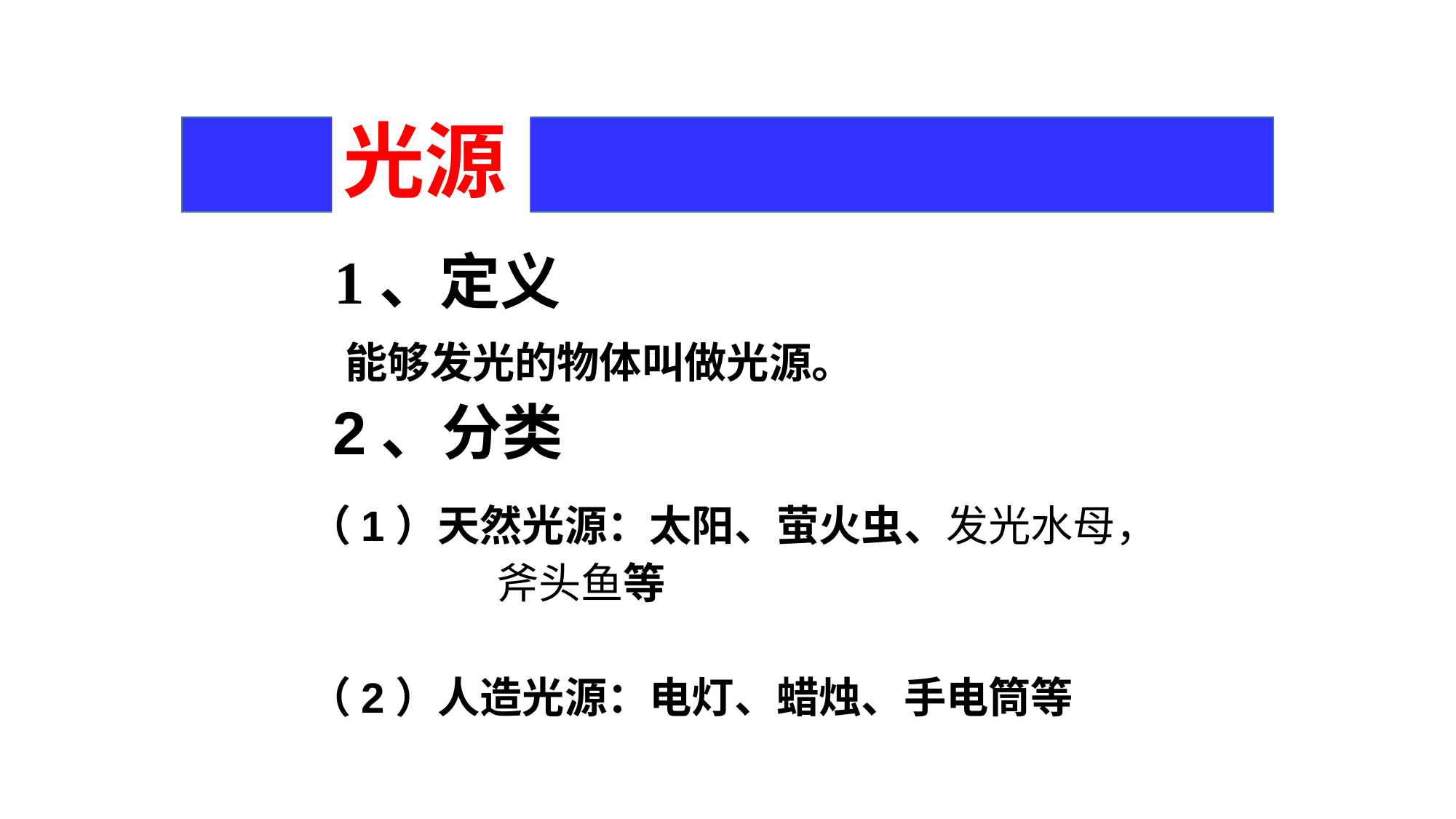

光源

1、定义
 能够发光的物体叫做光源。
2、分类
（1）天然光源：太阳、萤火虫、发光水母，
               斧头鱼等

（2）人造光源：电灯、蜡烛、手电筒等